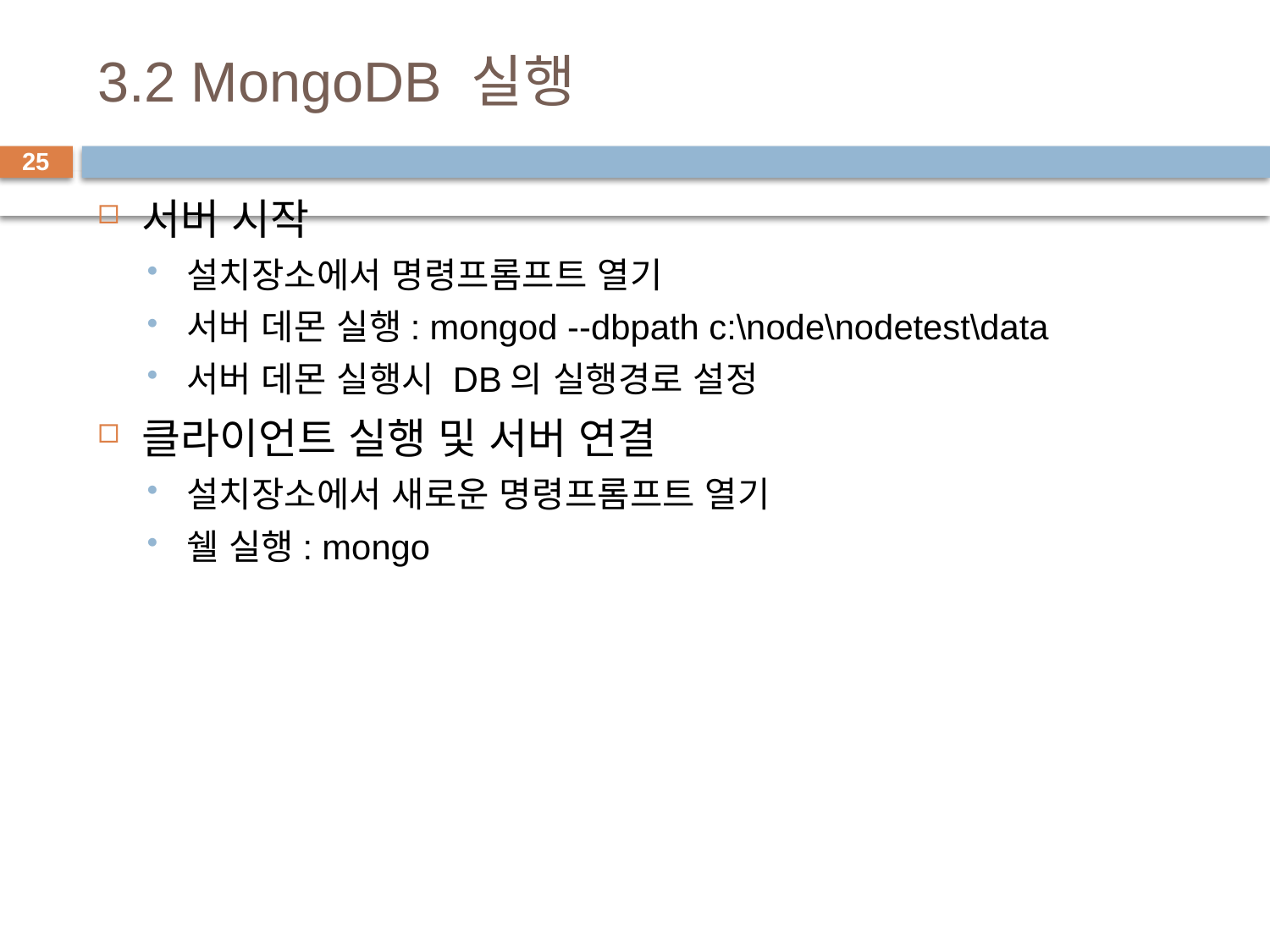

# 3.2 MongoDB 실행
25
서버 시작
설치장소에서 명령프롬프트 열기
서버 데몬 실행: mongod --dbpath c:\node\nodetest\data
서버 데몬 실행시 DB의 실행경로 설정
클라이언트 실행 및 서버 연결
설치장소에서 새로운 명령프롬프트 열기
쉘 실행: mongo